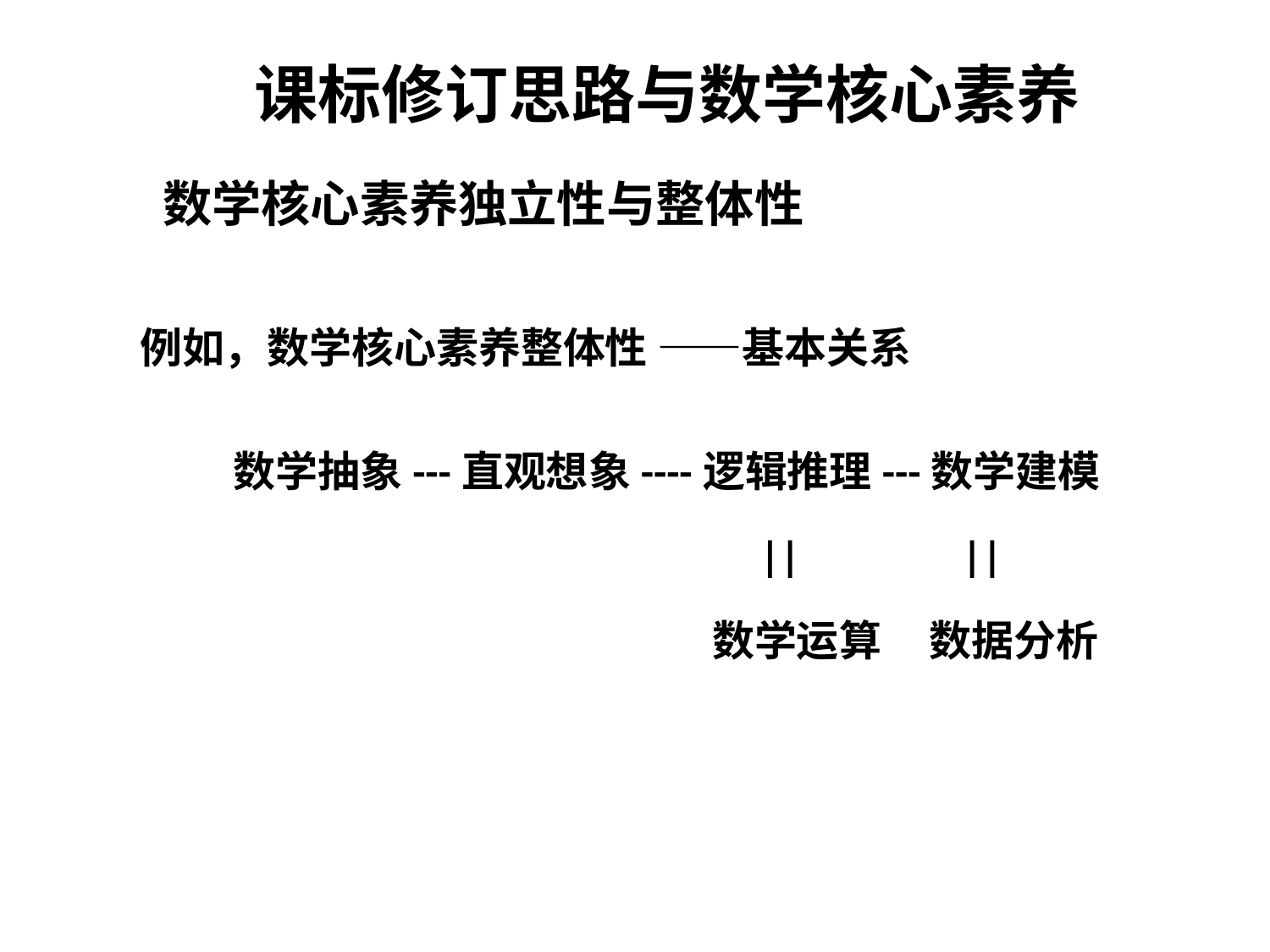

# 课标修订思路与数学核心素养
 数学核心素养独立性与整体性

例如，数学核心素养整体性 ——基本关系

数学抽象---直观想象----逻辑推理---数学建模
                                             ||                 ||
                                                 数学运算     数据分析